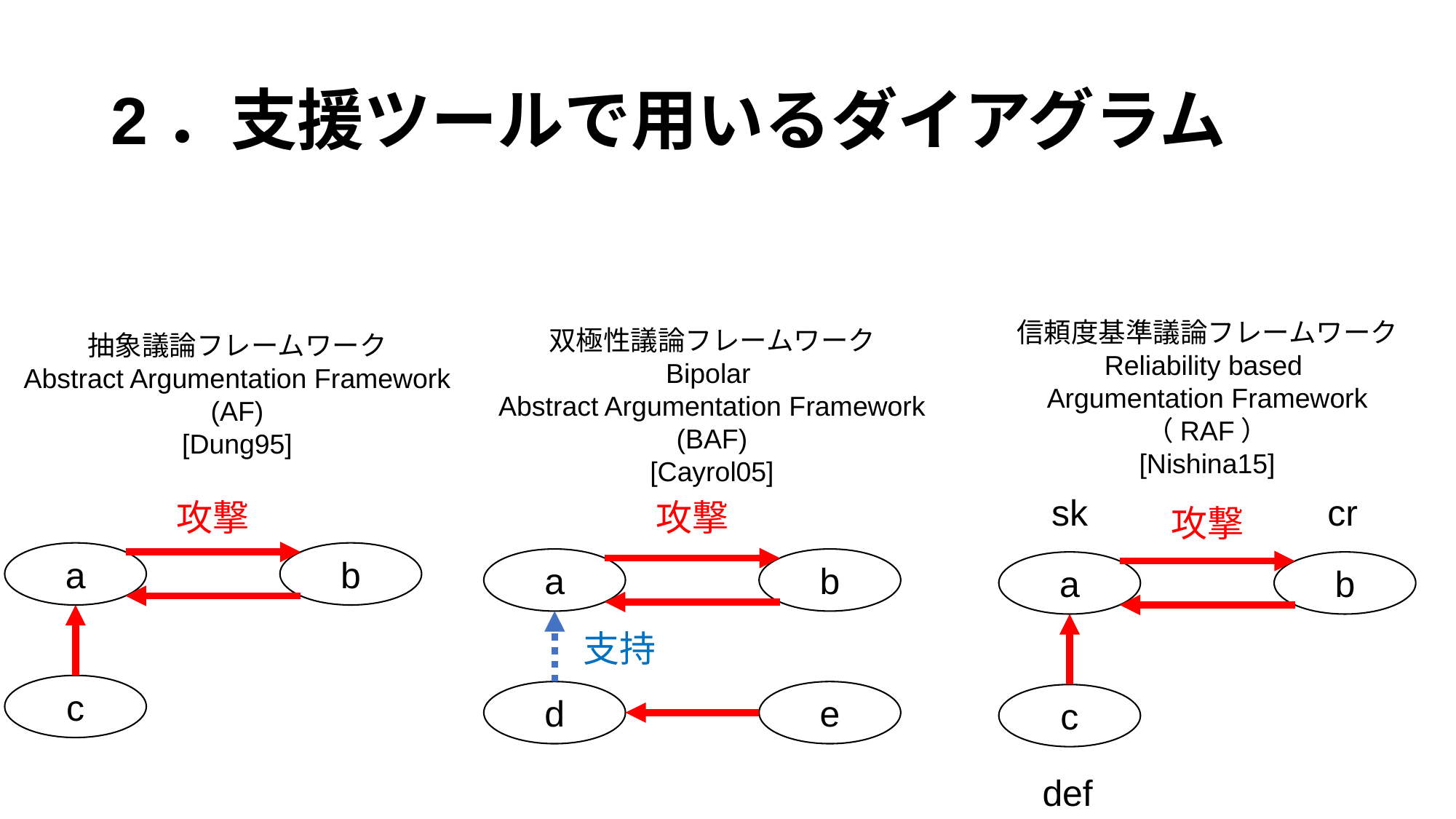

# 2．支援ツールで用いるダイアグラム
信頼度基準議論フレームワーク
Reliability based
Argumentation Framework
（RAF）
[Nishina15]
双極性議論フレームワーク
Bipolar
Abstract Argumentation Framework
(BAF)
[Cayrol05]
抽象議論フレームワーク
Abstract Argumentation Framework
(AF)
[Dung95]
sk
cr
攻撃
攻撃
攻撃
a
b
a
b
a
b
支持
c
d
e
c
def